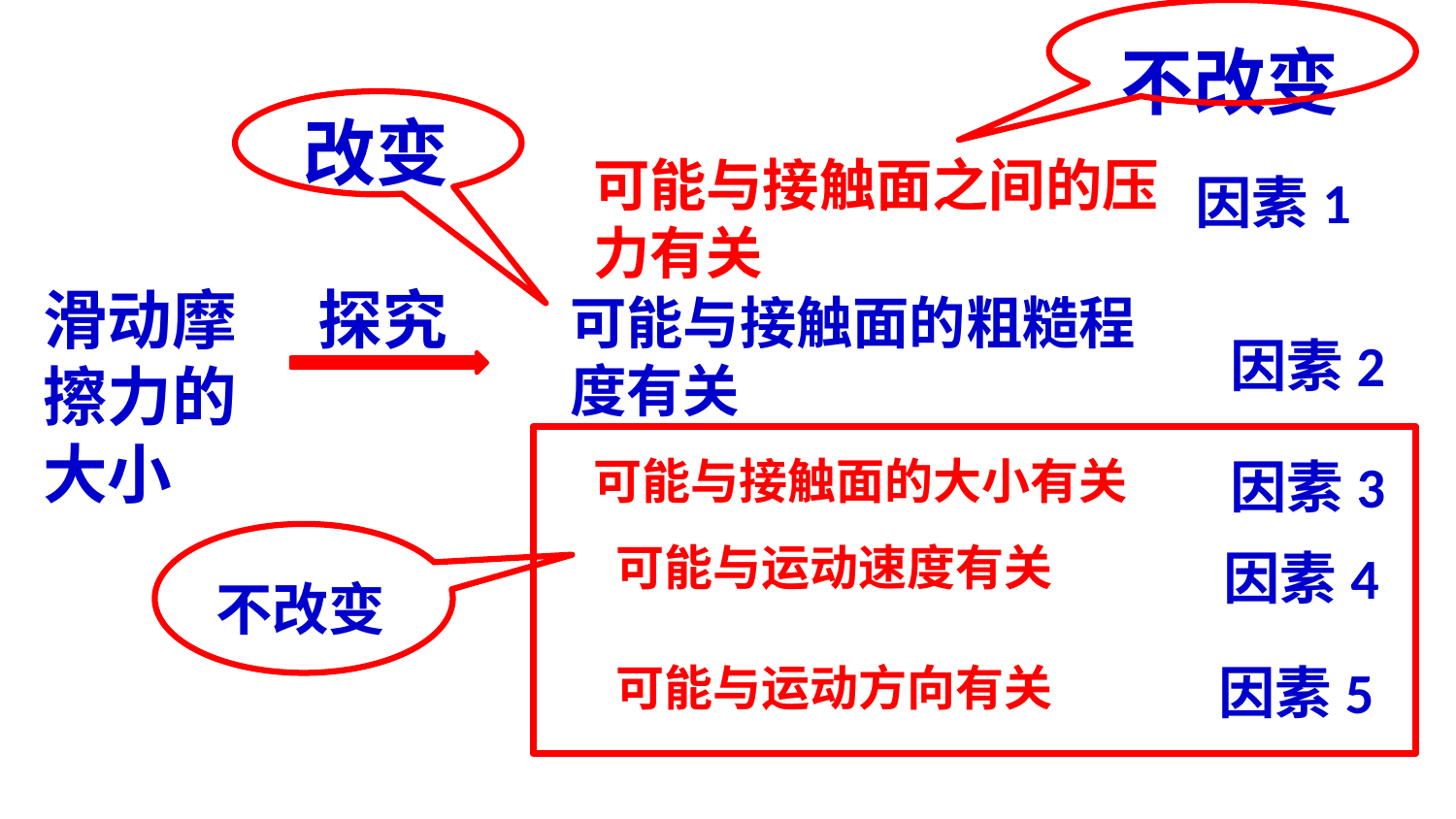

不改变

改变
可能与接触面之间的压力有关
因素1
滑动摩擦力的大小
探究
可能与接触面的粗糙程度有关
因素2

可能与接触面的大小有关
因素3

不改变
可能与运动速度有关
因素4
因素5
可能与运动方向有关